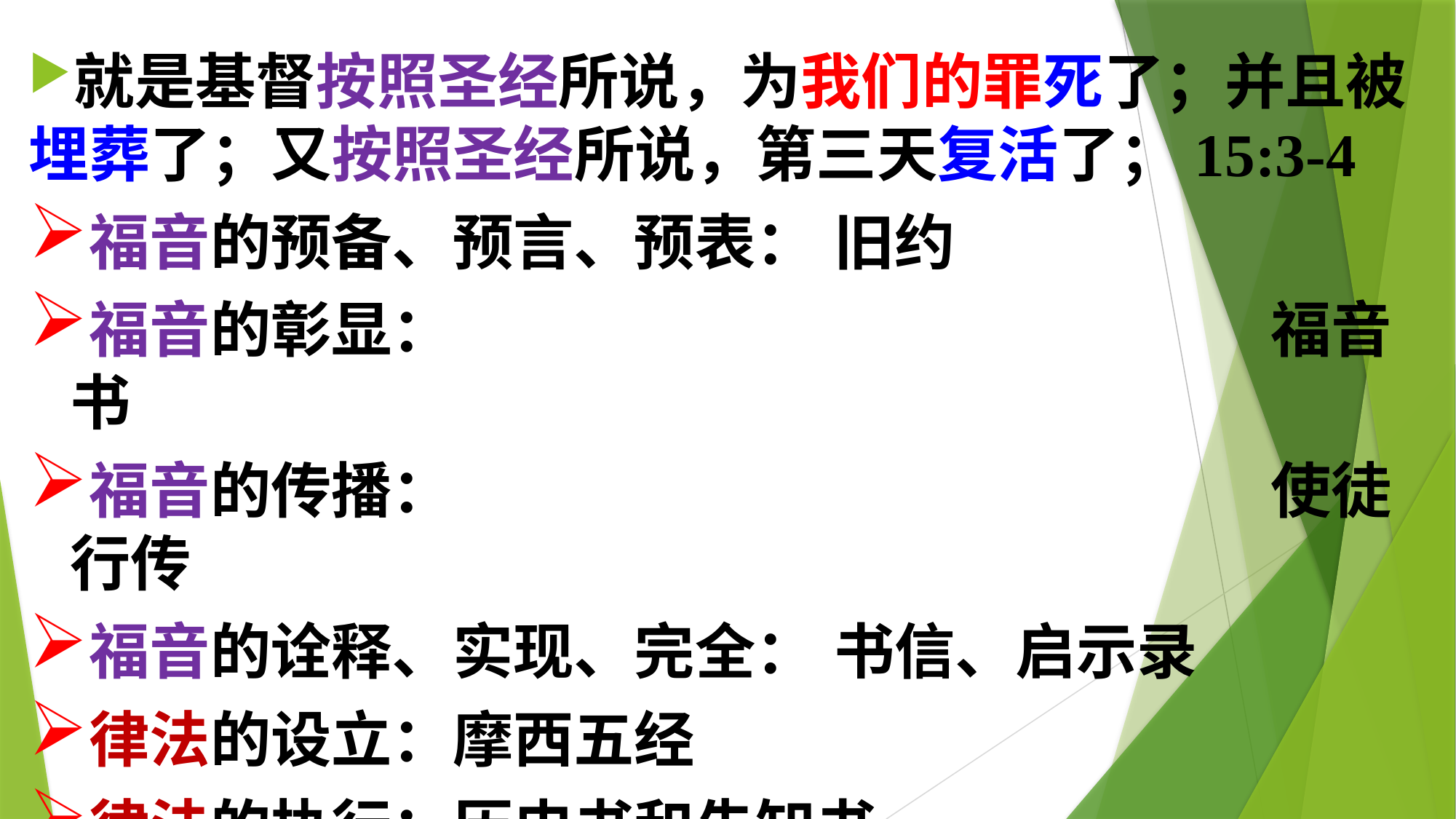

就是基督按照圣经所说，为我们的罪死了；并且被埋葬了；又按照圣经所说，第三天复活了；15:3-4
福音的预备、预言、预表：	旧约
福音的彰显：								福音书
福音的传播：								使徒行传
福音的诠释、实现、完全：	书信、启示录
律法的设立：摩西五经
律法的执行：历史书和先知书
律法的成就：福音